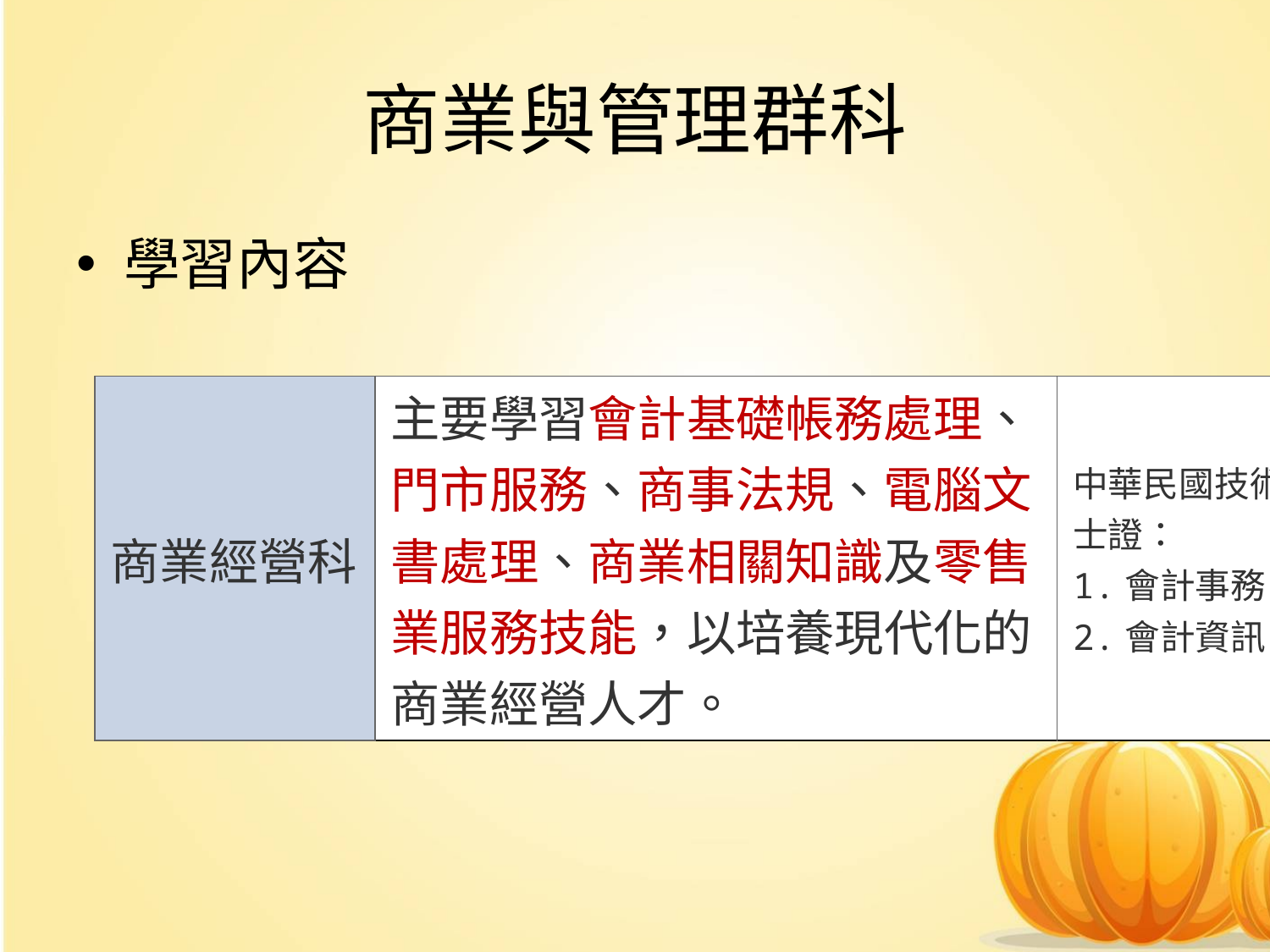

# 商業與管理群科
學習內容

| 商業經營科 | 主要學習會計基礎帳務處理、門市服務、商事法規、電腦文書處理、商業相關知識及零售業服務技能，以培養現代化的商業經營人才。 | 中華民國技術士證： 1.會計事務 2.會計資訊 |
| --- | --- | --- |